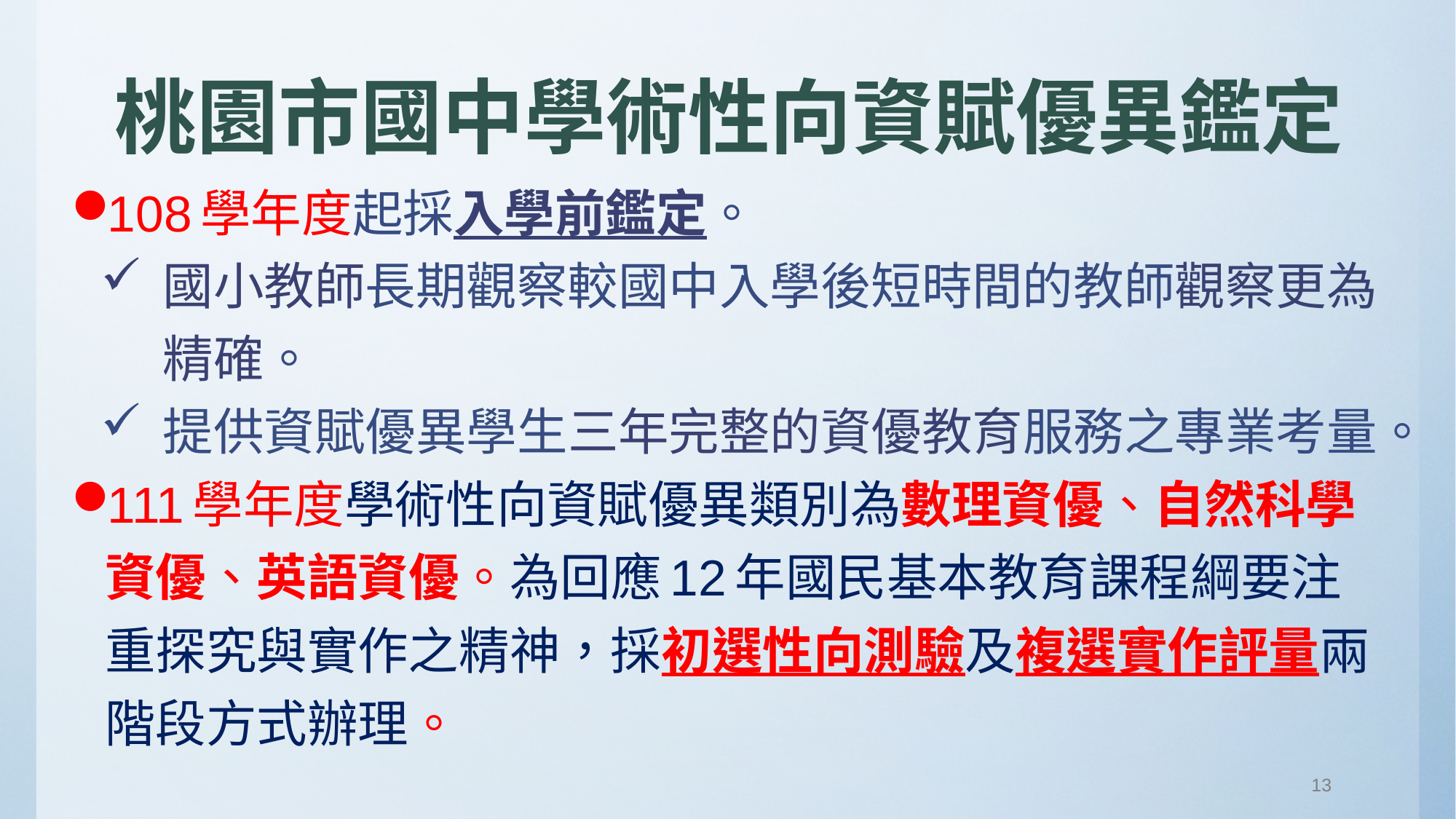

# 桃園市國中學術性向資賦優異鑑定
108學年度起採入學前鑑定。
國小教師長期觀察較國中入學後短時間的教師觀察更為精確。
提供資賦優異學生三年完整的資優教育服務之專業考量。
111學年度學術性向資賦優異類別為數理資優、自然科學資優、英語資優。為回應12年國民基本教育課程綱要注重探究與實作之精神，採初選性向測驗及複選實作評量兩階段方式辦理。

13